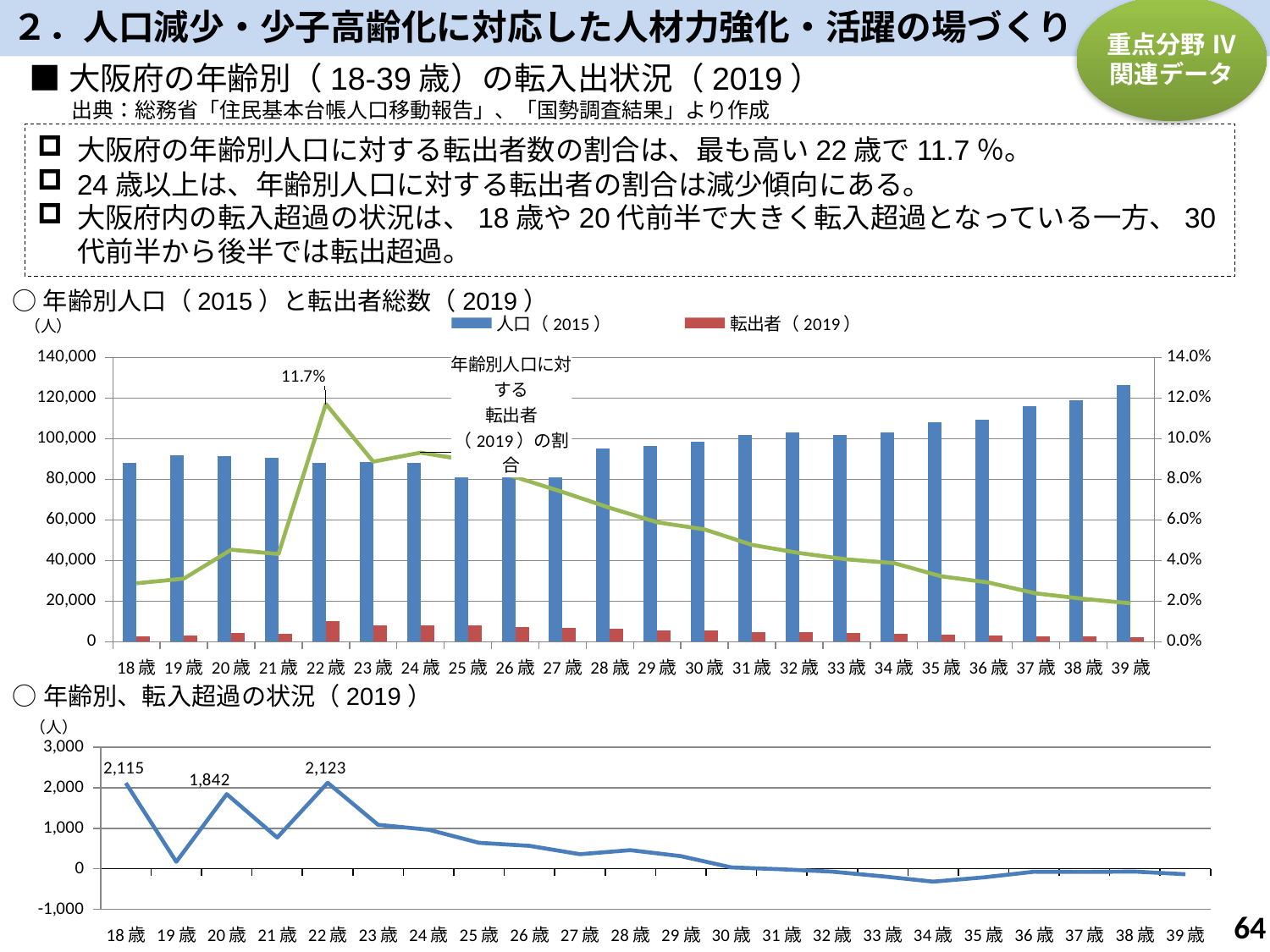

２．人口減少・少子高齢化に対応した人材力強化・活躍の場づくり
重点分野 Ⅳ
関連データ
■大阪府の年齢別（18-39歳）の転入出状況（2019）
　　出典：総務省「住民基本台帳人口移動報告」、「国勢調査結果」より作成
大阪府の年齢別人口に対する転出者数の割合は、最も高い22歳で11.7％。
24歳以上は、年齢別人口に対する転出者の割合は減少傾向にある。
大阪府内の転入超過の状況は、18歳や20代前半で大きく転入超過となっている一方、30代前半から後半では転出超過。
○年齢別人口（2015）と転出者総数（2019）

### Chart

| Category | 人口（2015） | 転出者（2019） | 年齢別人口に占める転出者の割合 |
|---|---|---|---|
| 18歳 | 87920.0 | 2528.0 | 0.028753412192902637 |
| 19歳 | 91625.0 | 2847.0 | 0.03107230559345157 |
| 20歳 | 91239.0 | 4131.0 | 0.045276690888764674 |
| 21歳 | 90637.0 | 3912.0 | 0.04316118141597802 |
| 22歳 | 88073.0 | 10312.0 | 0.11708469110851226 |
| 23歳 | 88383.0 | 7837.0 | 0.0886708982496634 |
| 24歳 | 88067.0 | 8199.0 | 0.09309957191683604 |
| 25歳 | 89034.0 | 7956.0 | 0.08935912123458455 |
| 26歳 | 90015.0 | 7301.0 | 0.0811087041048714 |
| 27歳 | 92994.0 | 6855.0 | 0.07371443318923801 |
| 28歳 | 95097.0 | 6264.0 | 0.06586958579134988 |
| 29歳 | 96285.0 | 5662.0 | 0.05880459053850548 |
| 30歳 | 98423.0 | 5441.0 | 0.055281793889639615 |
| 31歳 | 101615.0 | 4845.0 | 0.04767996850858633 |
| 32歳 | 103251.0 | 4509.0 | 0.043670279222477265 |
| 33歳 | 101916.0 | 4132.0 | 0.04054319243298403 |
| 34歳 | 103056.0 | 3988.0 | 0.038697407234901414 |
| 35歳 | 107847.0 | 3471.0 | 0.03218448357395199 |
| 36歳 | 109442.0 | 3188.0 | 0.029129584620164104 |
| 37歳 | 115767.0 | 2753.0 | 0.023780524674561834 |
| 38歳 | 119079.0 | 2516.0 | 0.021128830440295936 |
| 39歳 | 126394.0 | 2388.0 | 0.01889330189724196 |
（人）
○年齢別、転入超過の状況（2019）
（人）

### Chart

| Category | 転入超過（2019） |
|---|---|
| 18歳 | 2115.0 |
| 19歳 | 170.0 |
| 20歳 | 1842.0 |
| 21歳 | 770.0 |
| 22歳 | 2123.0 |
| 23歳 | 1085.0 |
| 24歳 | 963.0 |
| 25歳 | 640.0 |
| 26歳 | 563.0 |
| 27歳 | 358.0 |
| 28歳 | 457.0 |
| 29歳 | 309.0 |
| 30歳 | 32.0 |
| 31歳 | -16.0 |
| 32歳 | -73.0 |
| 33歳 | -190.0 |
| 34歳 | -320.0 |
| 35歳 | -216.0 |
| 36歳 | -76.0 |
| 37歳 | -81.0 |
| 38歳 | -72.0 |
| 39歳 | -138.0 |
64